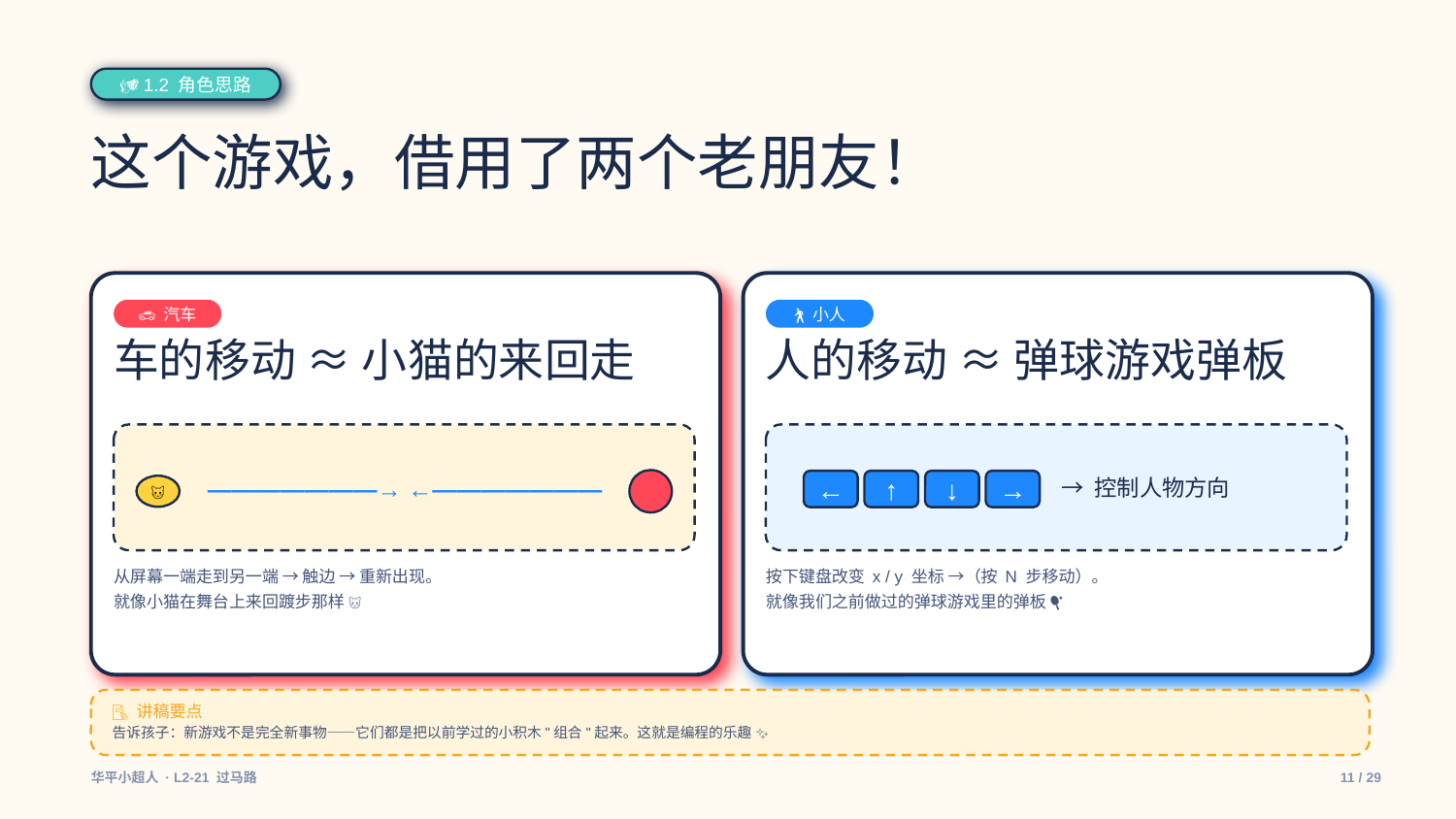

🎭 1.2 角色思路
这个游戏，借用了两个老朋友！

🚗 汽车
🚶 小人
车的移动 ≈ 小猫的来回走
人的移动 ≈ 弹球游戏弹板

←
↑
↓
→
🐱

———————→ ←———————
→ 控制人物方向
从屏幕一端走到另一端 → 触边 → 重新出现。
就像小猫在舞台上来回踱步那样 🐱
按下键盘改变 x / y 坐标 →（按 N 步移动）。
就像我们之前做过的弹球游戏里的弹板 🏓

📝 讲稿要点
告诉孩子：新游戏不是完全新事物——它们都是把以前学过的小积木"组合"起来。这就是编程的乐趣 ✨
华平小超人 · L2-21 过马路
11 / 29